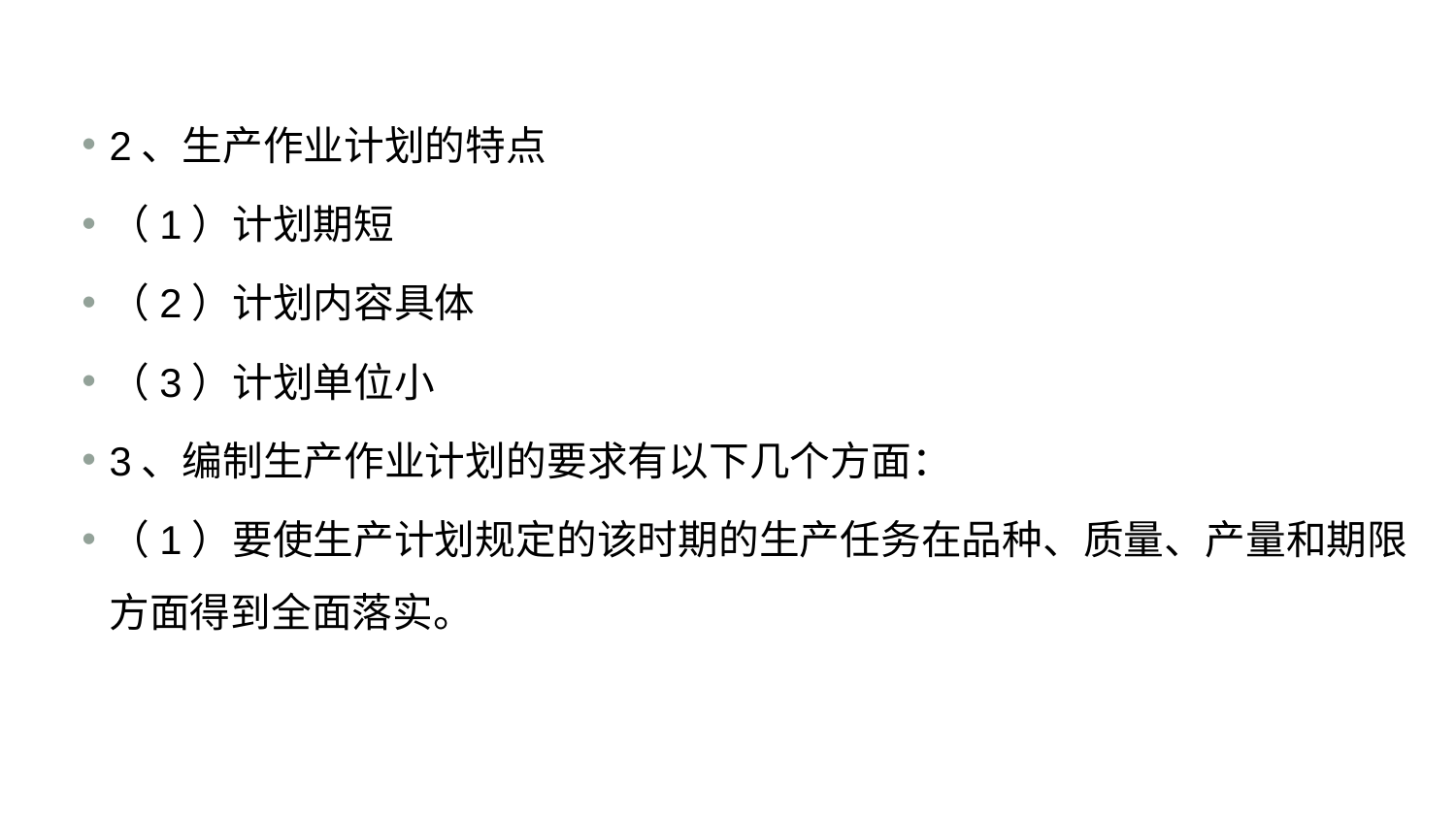

#
2、生产作业计划的特点
（1）计划期短
（2）计划内容具体
（3）计划单位小
3、编制生产作业计划的要求有以下几个方面：
（1）要使生产计划规定的该时期的生产任务在品种、质量、产量和期限方面得到全面落实。